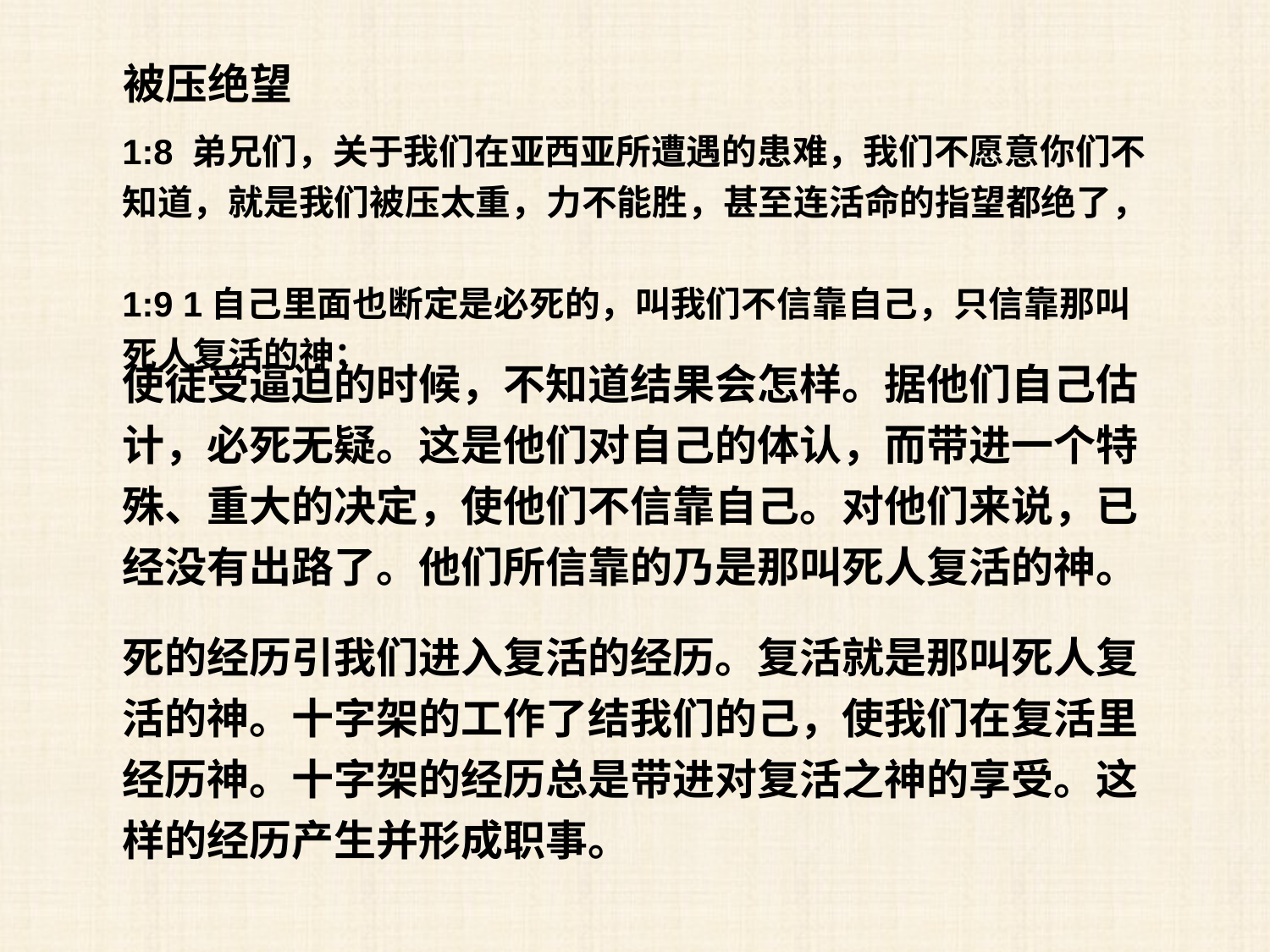

被压绝望
1:8 弟兄们，关于我们在亚西亚所遭遇的患难，我们不愿意你们不知道，就是我们被压太重，力不能胜，甚至连活命的指望都绝了，
1:9 1自己里面也断定是必死的，叫我们不信靠自己，只信靠那叫死人复活的神；
使徒受逼迫的时候，不知道结果会怎样。据他们自己估计，必死无疑。这是他们对自己的体认，而带进一个特殊、重大的决定，使他们不信靠自己。对他们来说，已经没有出路了。他们所信靠的乃是那叫死人复活的神。
死的经历引我们进入复活的经历。复活就是那叫死人复活的神。十字架的工作了结我们的己，使我们在复活里经历神。十字架的经历总是带进对复活之神的享受。这样的经历产生并形成职事。